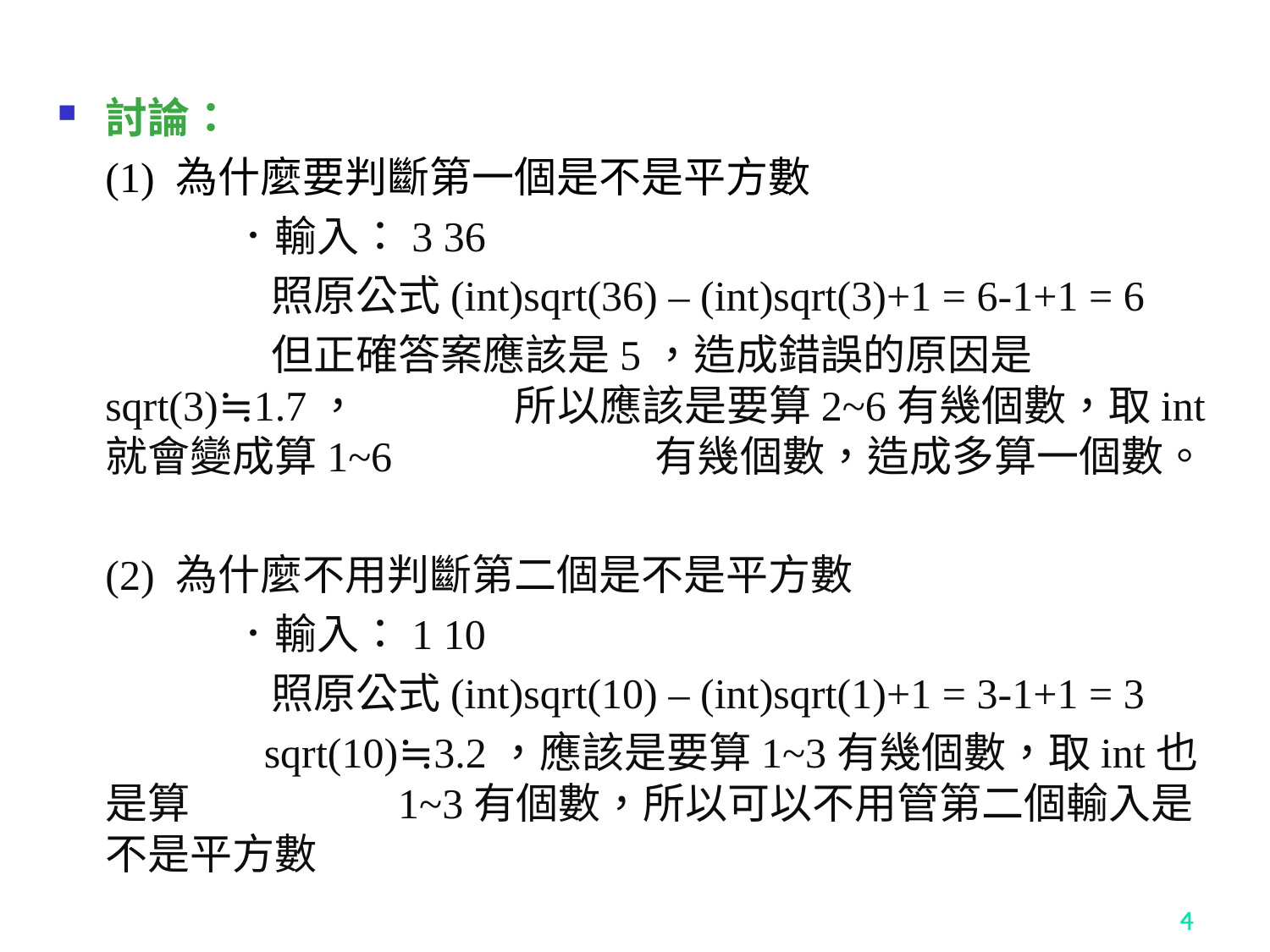

討論：
	(1) 為什麼要判斷第一個是不是平方數
		．輸入：3 36
		   照原公式(int)sqrt(36) – (int)sqrt(3)+1 = 6-1+1 = 6
		   但正確答案應該是5，造成錯誤的原因是sqrt(3)≒1.7，	   所以應該是要算2~6有幾個數，取int就會變成算1~6		   有幾個數，造成多算一個數。

	(2) 為什麼不用判斷第二個是不是平方數
		．輸入：1 10
		   照原公式(int)sqrt(10) – (int)sqrt(1)+1 = 3-1+1 = 3
		   sqrt(10)≒3.2，應該是要算1~3有幾個數，取int也是算		   1~3有個數，所以可以不用管第二個輸入是不是平方數

4